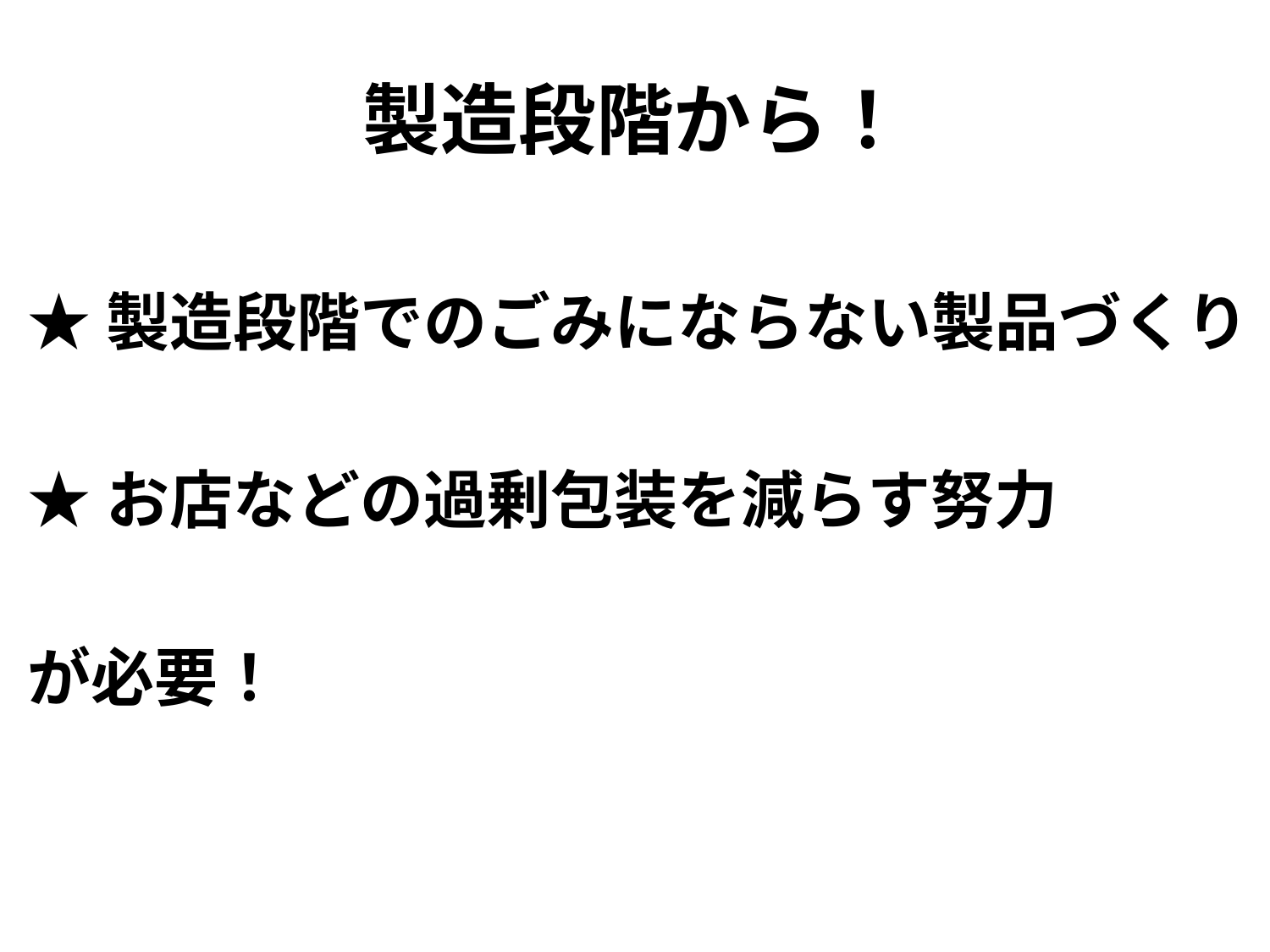

# 製造段階から！
★製造段階でのごみにならない製品づくり

★お店などの過剰包装を減らす努力

が必要！